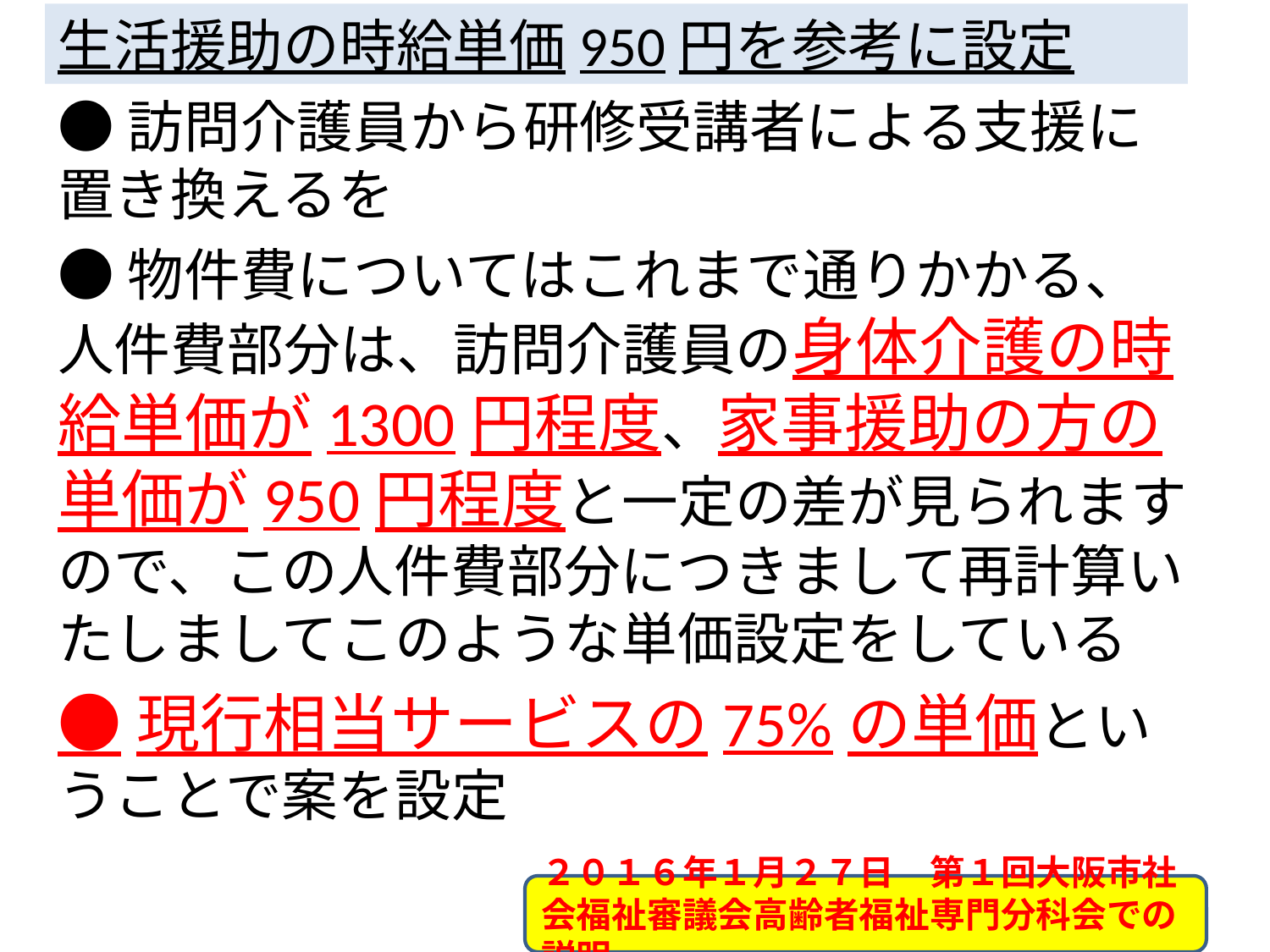

生活援助の時給単価950円を参考に設定
●訪問介護員から研修受講者による支援に置き換えるを
●物件費についてはこれまで通りかかる、人件費部分は、訪問介護員の身体介護の時給単価が1300円程度、家事援助の方の単価が950円程度と一定の差が見られますので、この人件費部分につきまして再計算いたしましてこのような単価設定をしている
●現行相当サービスの75%の単価ということで案を設定

２０１６年１月２７日　第１回大阪市社会福祉審議会高齢者福祉専門分科会での説明